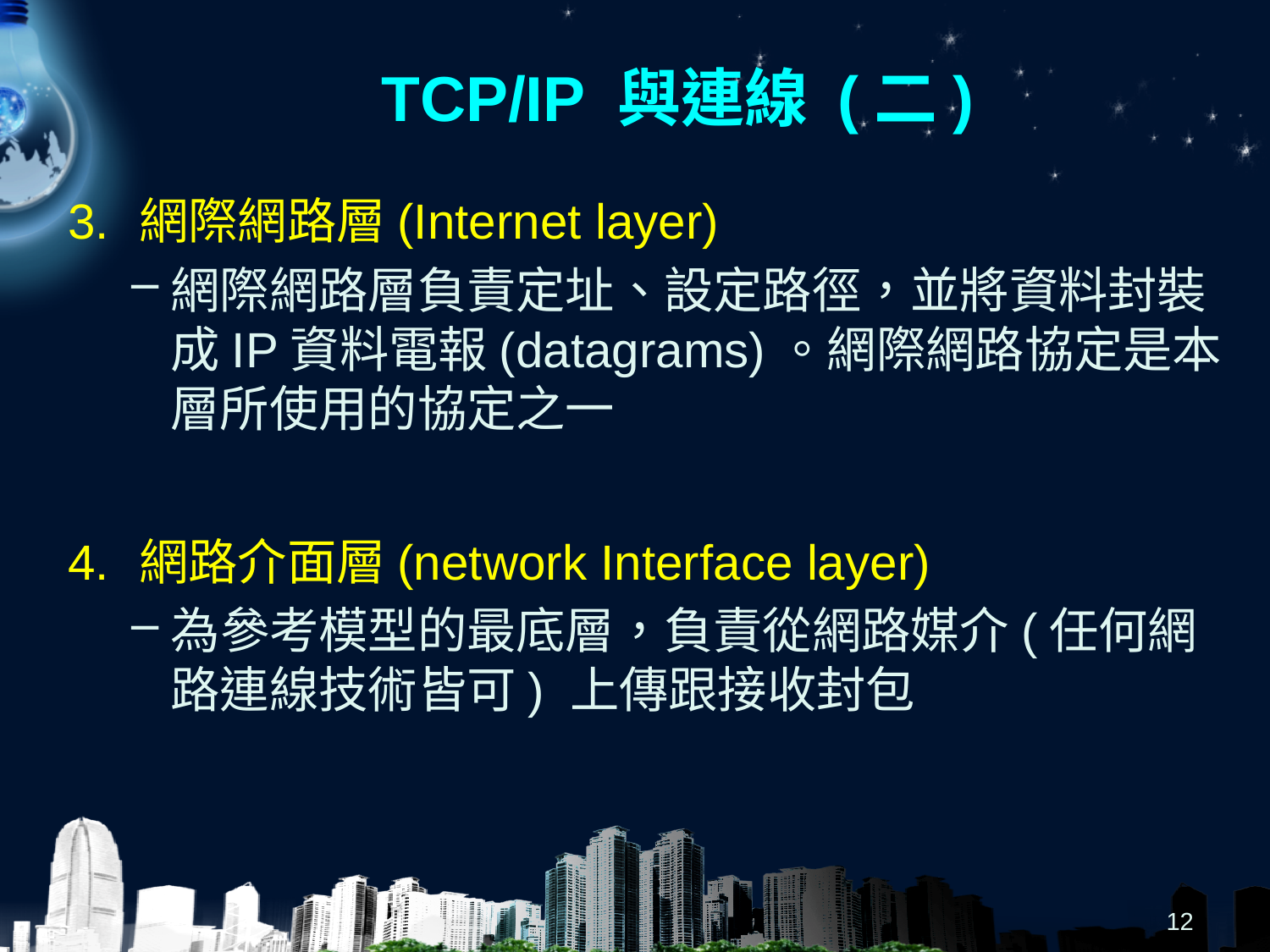

# TCP/IP 與連線 (二)
網際網路層(Internet layer)
網際網路層負責定址、設定路徑，並將資料封裝成IP資料電報(datagrams)。網際網路協定是本層所使用的協定之一

網路介面層(network Interface layer)
為參考模型的最底層，負責從網路媒介(任何網路連線技術皆可) 上傳跟接收封包
12